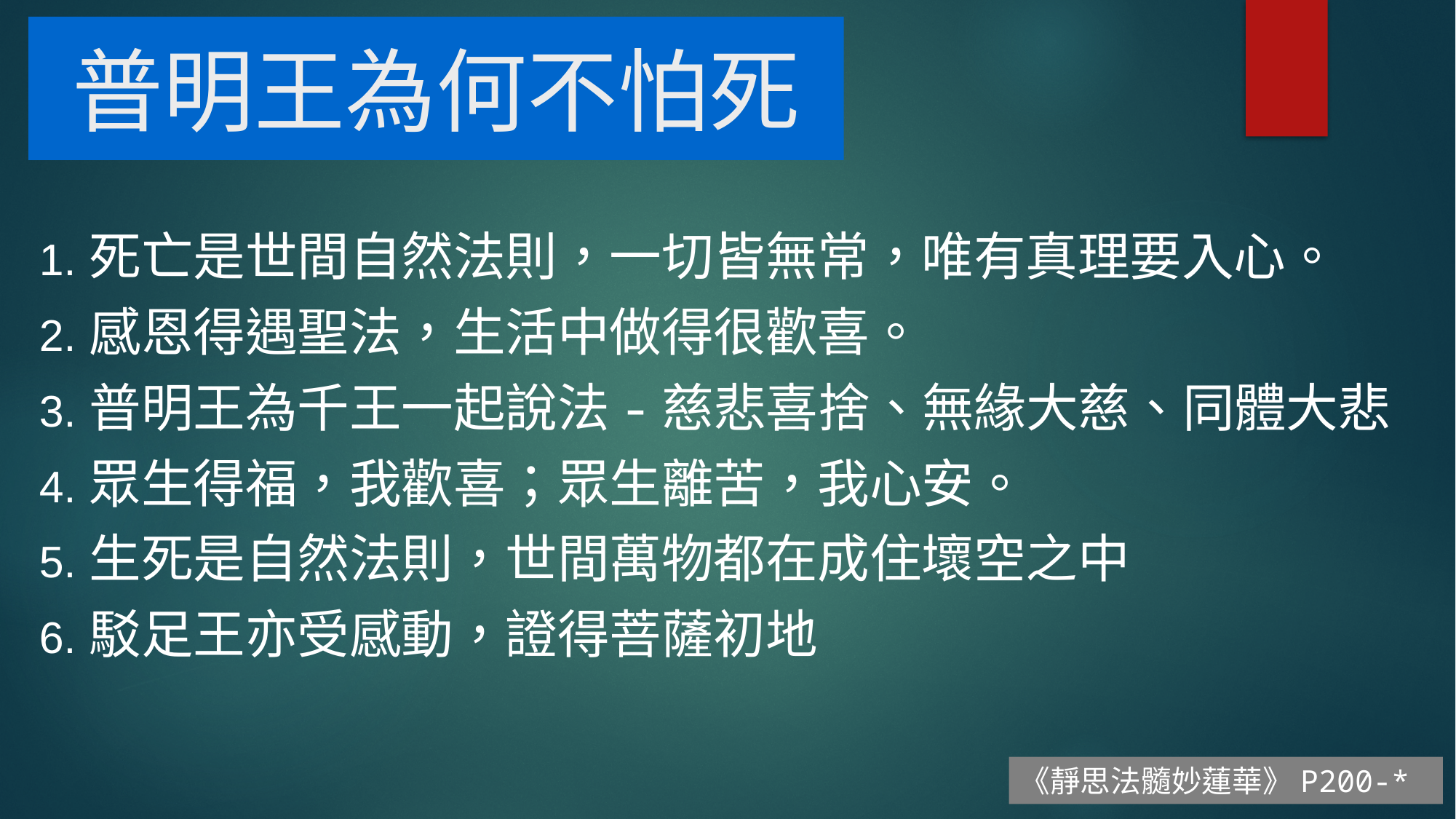

# 普明王為何不怕死
死亡是世間自然法則，一切皆無常，唯有真理要入心。
感恩得遇聖法，生活中做得很歡喜。
普明王為千王一起說法-慈悲喜捨、無緣大慈、同體大悲
眾生得福，我歡喜；眾生離苦，我心安。
生死是自然法則，世間萬物都在成住壞空之中
駁足王亦受感動，證得菩薩初地

《靜思法髓妙蓮華》P200-*